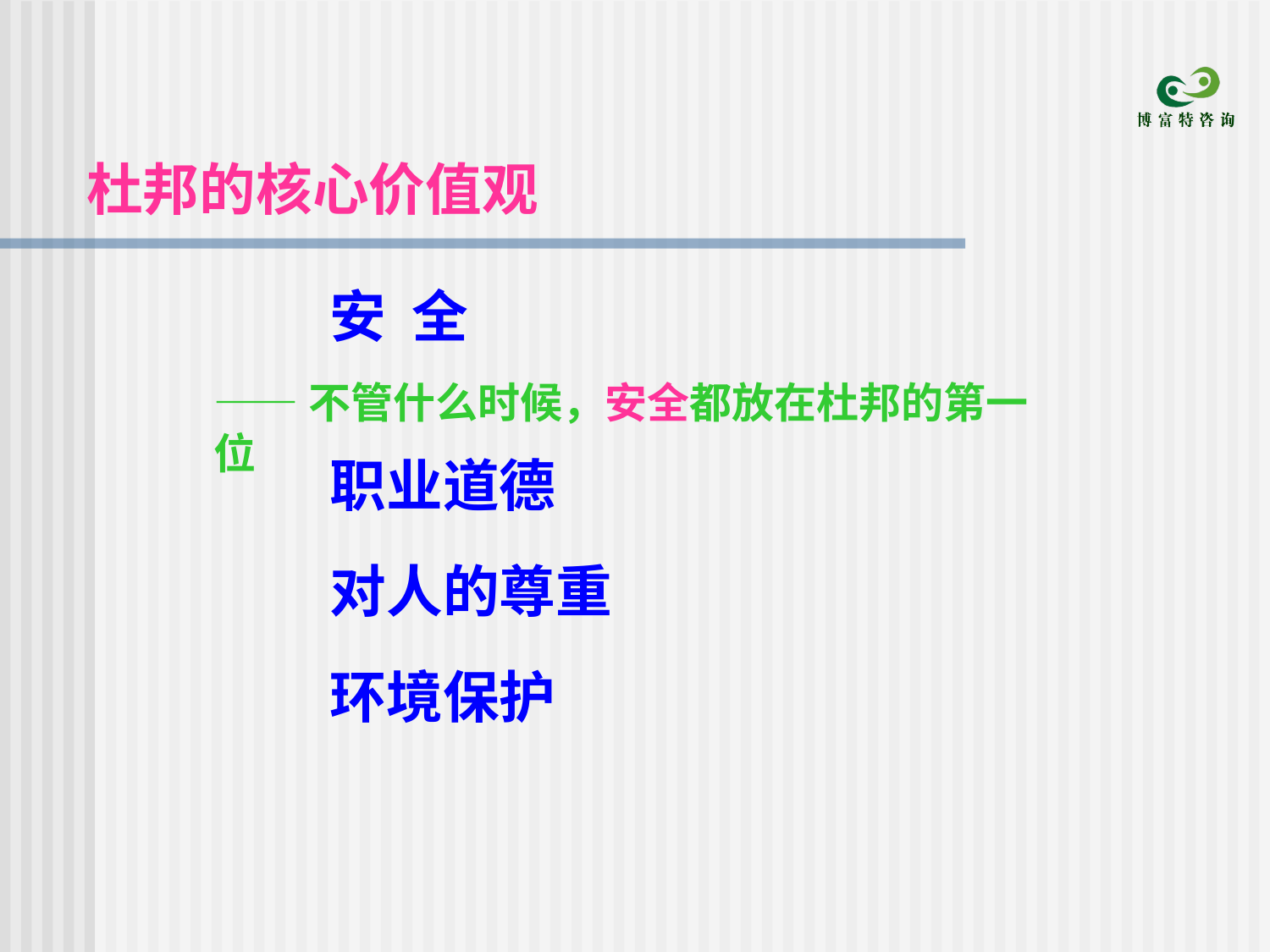

杜邦的核心价值观
安  全
——不管什么时候，安全都放在杜邦的第一位
职业道德
对人的尊重
环境保护